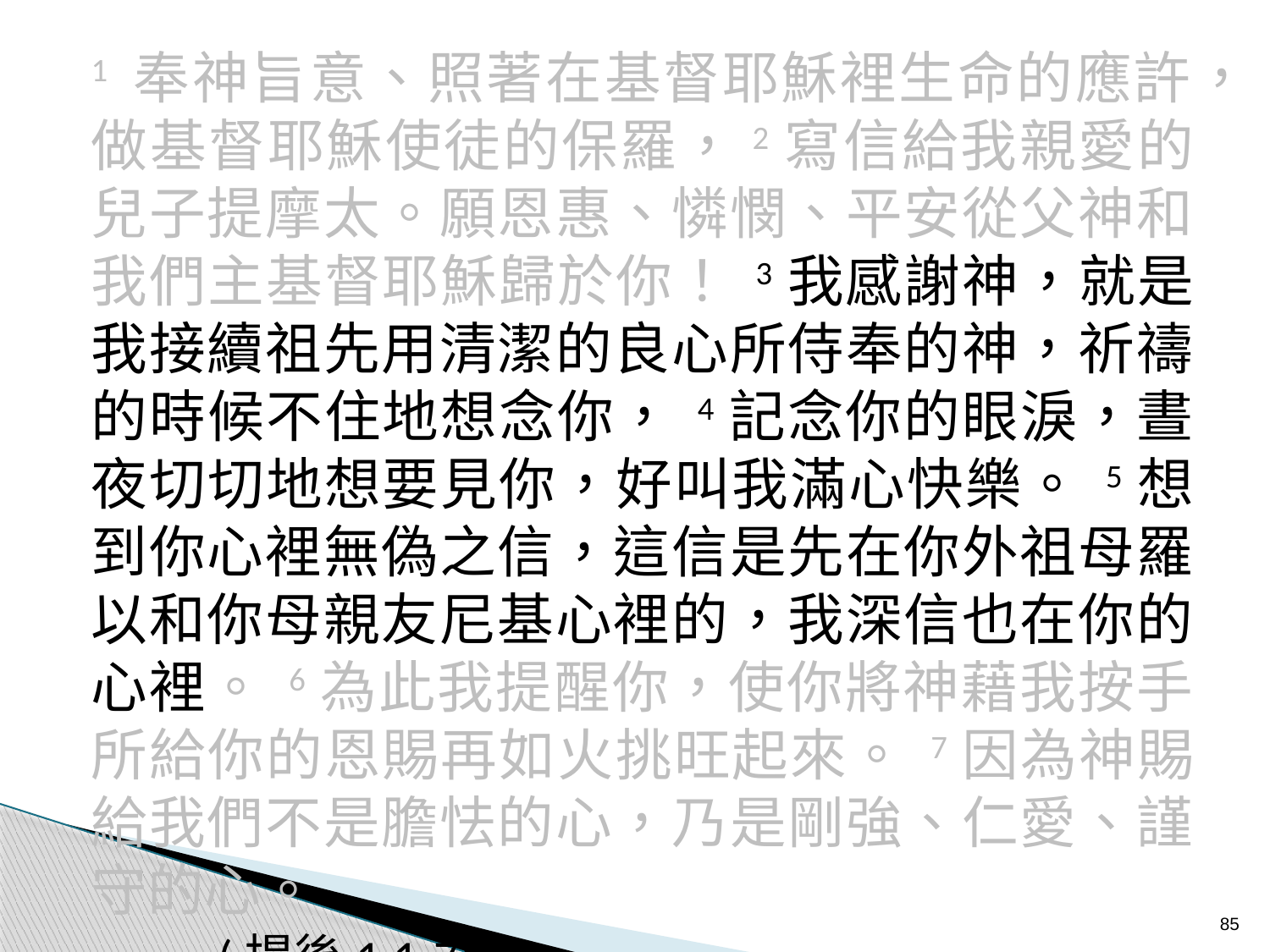

1 奉神旨意、照著在基督耶穌裡生命的應許，做基督耶穌使徒的保羅，2寫信給我親愛的兒子提摩太。願恩惠、憐憫、平安從父神和我們主基督耶穌歸於你！ 3我感謝神，就是我接續祖先用清潔的良心所侍奉的神，祈禱的時候不住地想念你， 4記念你的眼淚，晝夜切切地想要見你，好叫我滿心快樂。 5想到你心裡無偽之信，這信是先在你外祖母羅以和你母親友尼基心裡的，我深信也在你的心裡。 6為此我提醒你，使你將神藉我按手所給你的恩賜再如火挑旺起來。 7因為神賜給我們不是膽怯的心，乃是剛強、仁愛、謹守的心。
	(提後1:1-7)
85